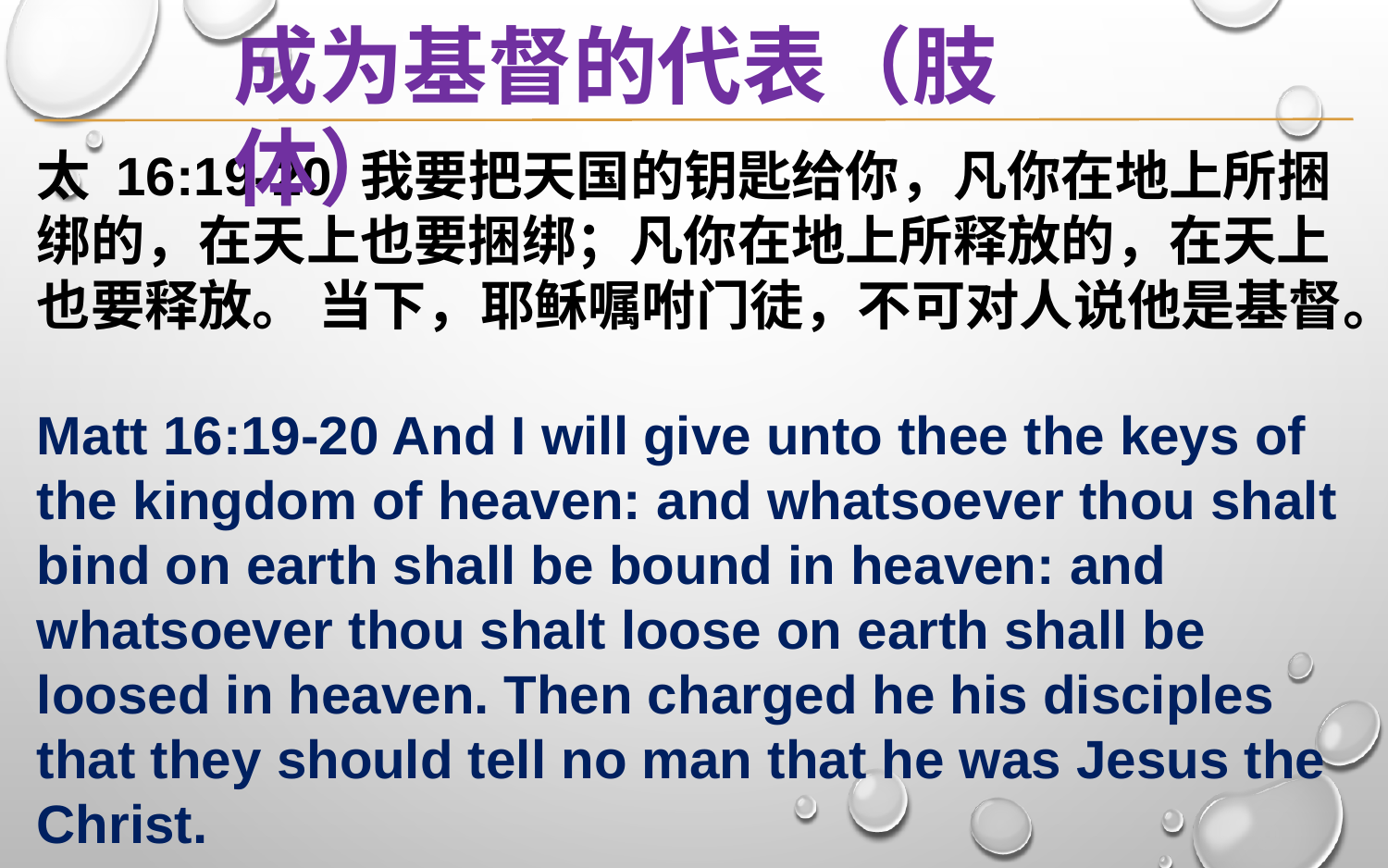

成为基督的代表（肢体）
太 16:19-20 我要把天国的钥匙给你，凡你在地上所捆绑的，在天上也要捆绑；凡你在地上所释放的，在天上也要释放。 当下，耶稣嘱咐门徒，不可对人说他是基督。
Matt 16:19-20 And I will give unto thee the keys of the kingdom of heaven: and whatsoever thou shalt bind on earth shall be bound in heaven: and whatsoever thou shalt loose on earth shall be loosed in heaven. Then charged he his disciples that they should tell no man that he was Jesus the Christ.